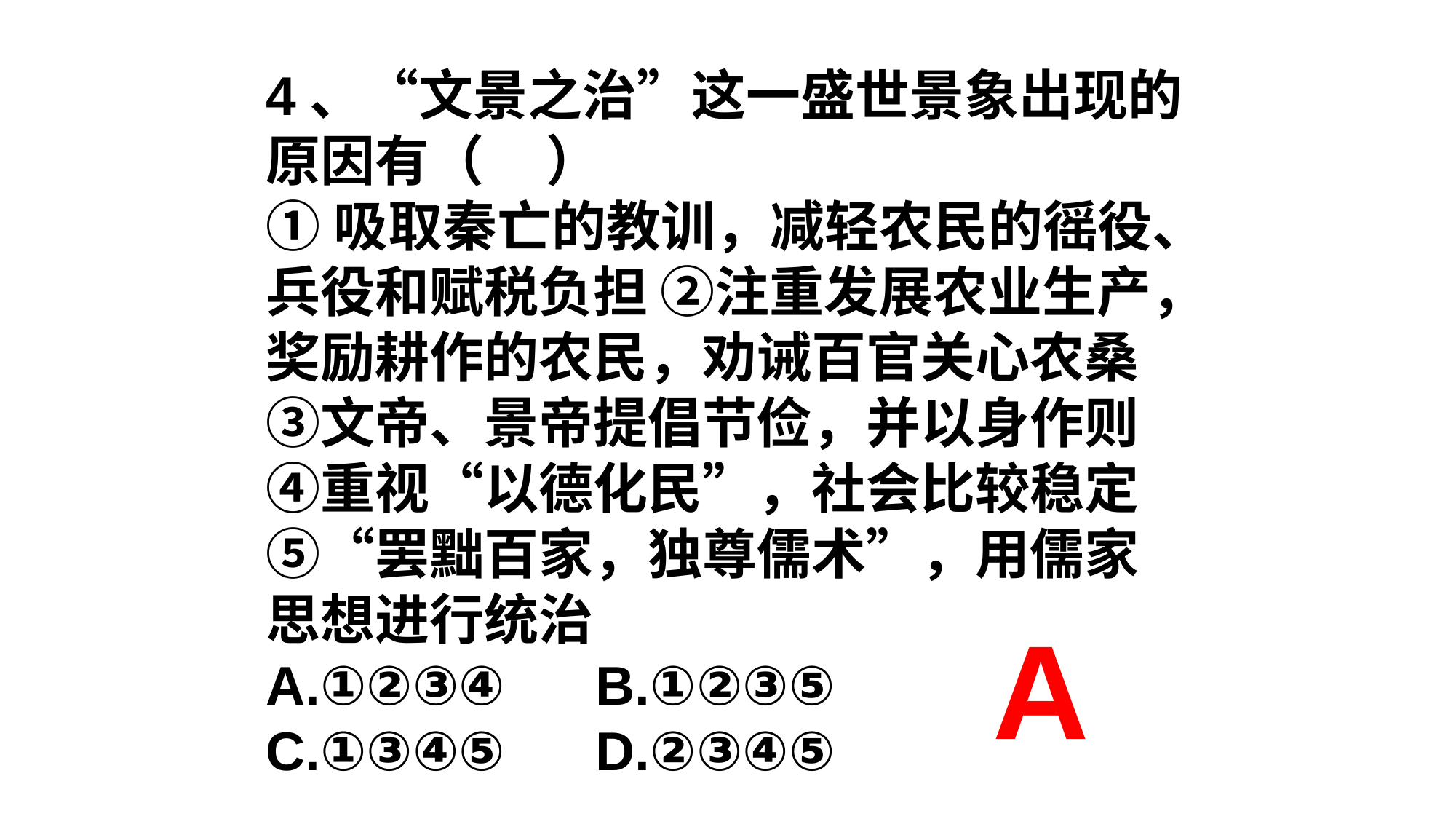

4、“文景之治”这一盛世景象出现的原因有（     ）
①吸取秦亡的教训，减轻农民的徭役、兵役和赋税负担 ②注重发展农业生产，奖励耕作的农民，劝诫百官关心农桑 ③文帝、景帝提倡节俭，并以身作则 ④重视“以德化民”，社会比较稳定 ⑤“罢黜百家，独尊儒术”，用儒家思想进行统治
A.①②③④      B.①②③⑤
C.①③④⑤      D.②③④⑤
A